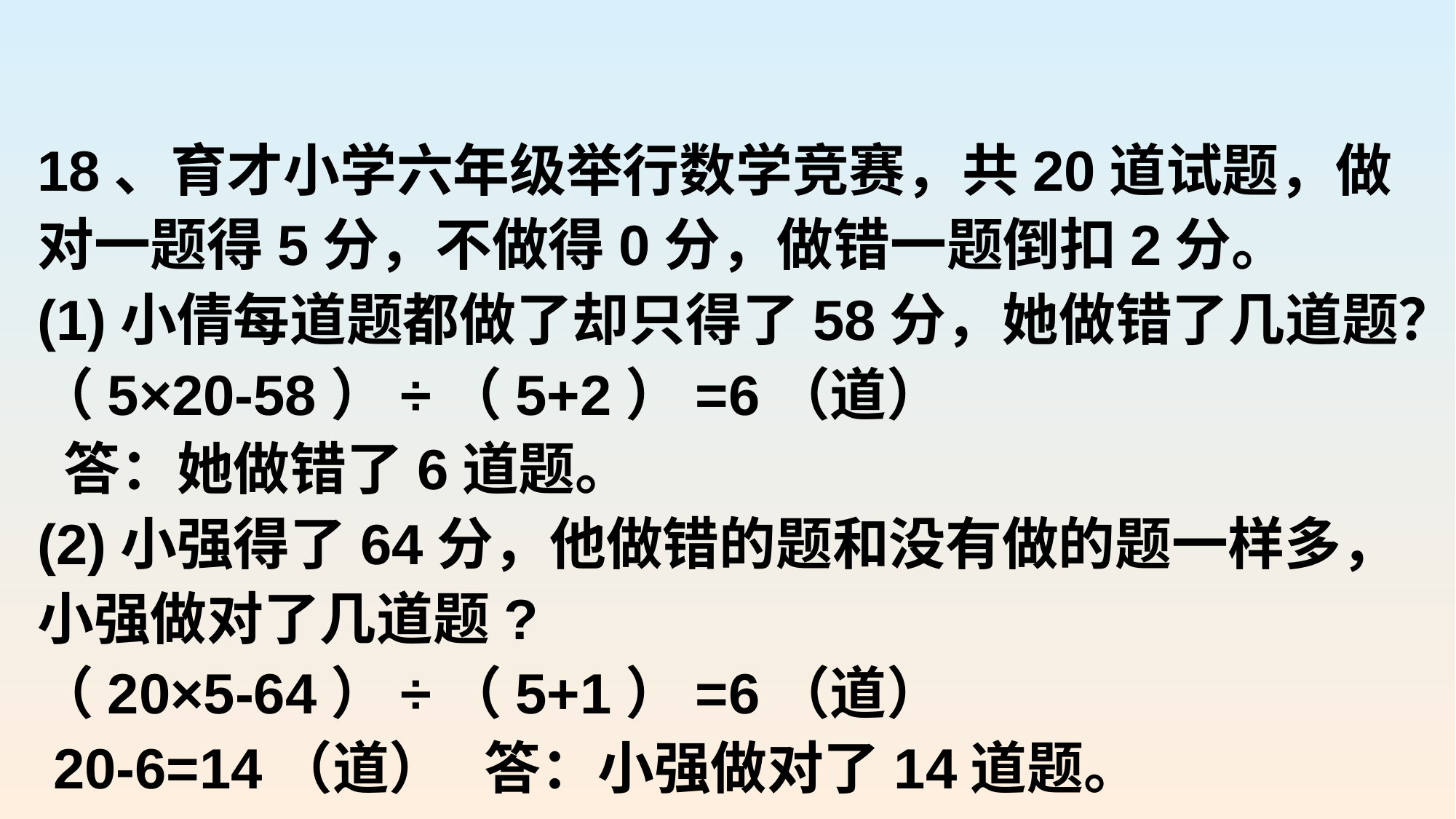

18、育才小学六年级举行数学竞赛，共20道试题，做对一题得5分，不做得0分，做错一题倒扣2分。
(1)小倩每道题都做了却只得了58分，她做错了几道题？
（5×20-58）÷（5+2）=6（道）
 答：她做错了6道题。
(2)小强得了64分，他做错的题和没有做的题一样多， 小强做对了几道题?
（20×5-64）÷（5+1）=6（道）
 20-6=14（道）   答：小强做对了14道题。